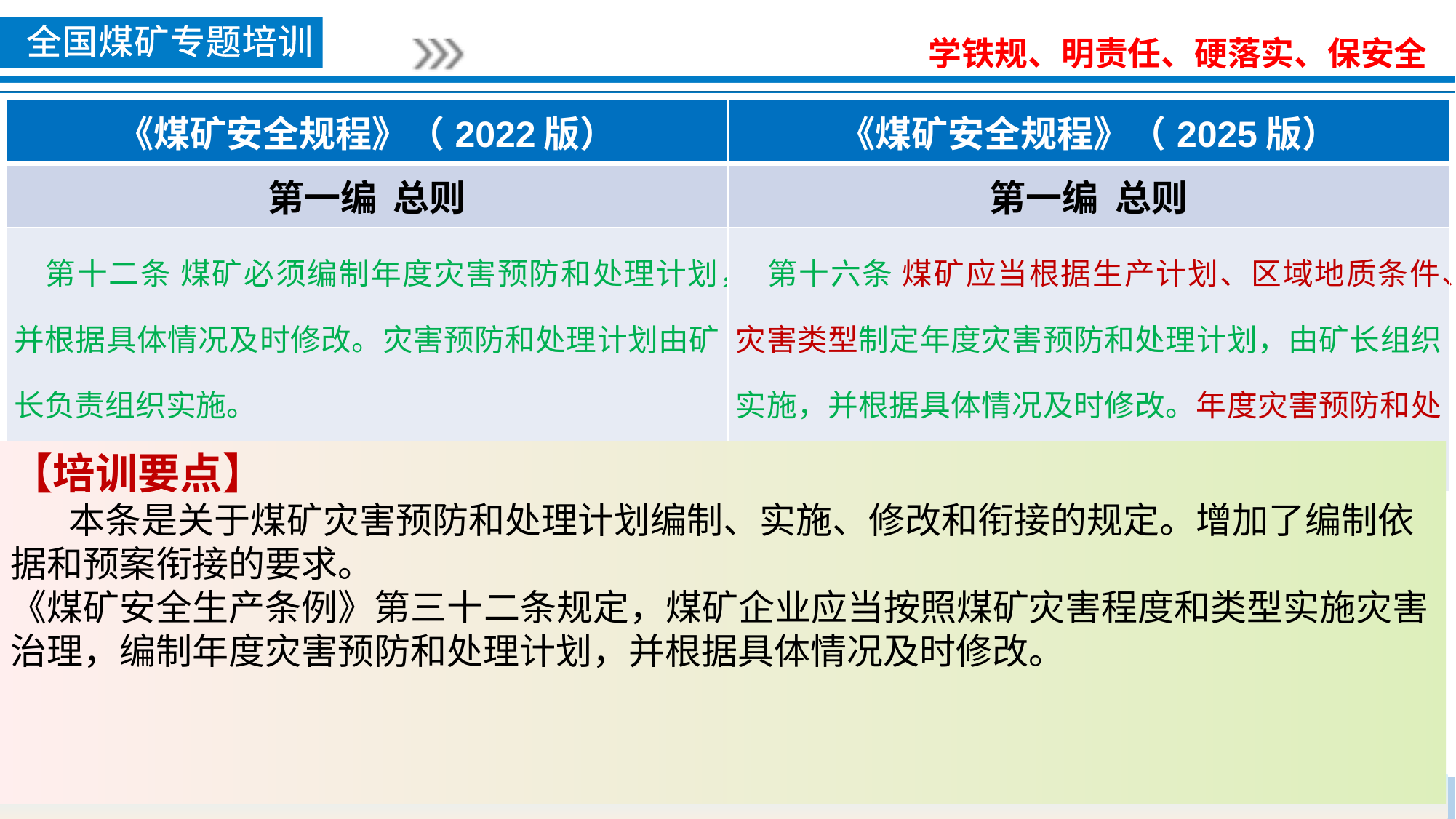

| 《煤矿安全规程》（2022版） | 《煤矿安全规程》（2025版） |
| --- | --- |
| 第一编 总则 | 第一编 总则 |
| 第十二条 煤矿必须编制年度灾害预防和处理计划，并根据具体情况及时修改。灾害预防和处理计划由矿长负责组织实施。 | 第十六条 煤矿应当根据生产计划、区域地质条件、灾害类型制定年度灾害预防和处理计划，由矿长组织实施，并根据具体情况及时修改。年度灾害预防和处理计划应当与应急救援预案相衔接。 |
【培训要点】
      本条是关于煤矿灾害预防和处理计划编制、实施、修改和衔接的规定。增加了编制依据和预案衔接的要求。
《煤矿安全生产条例》第三十二条规定，煤矿企业应当按照煤矿灾害程度和类型实施灾害治理，编制年度灾害预防和处理计划，并根据具体情况及时修改。